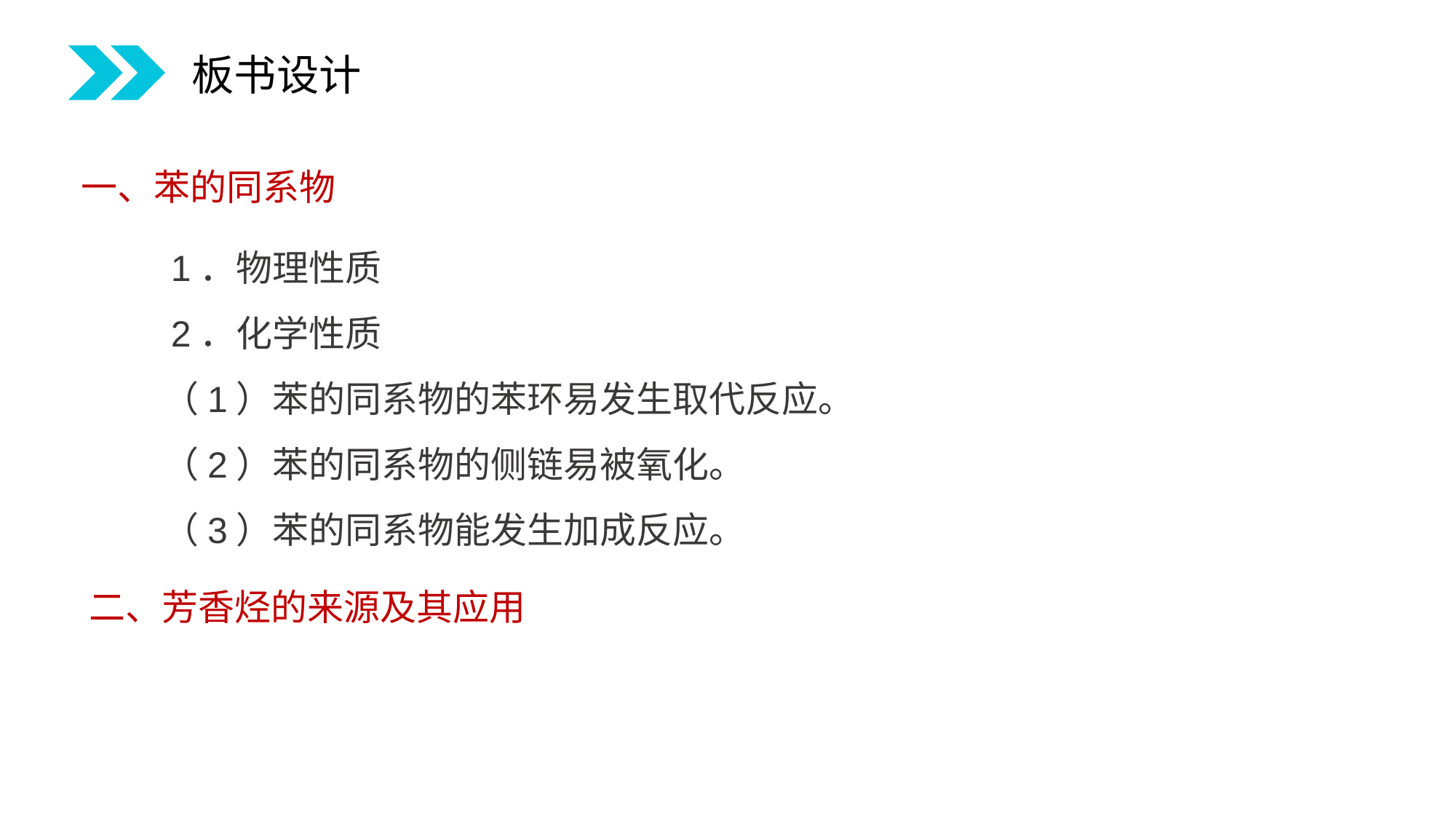

板书设计
一、苯的同系物
　　1．物理性质
　　2．化学性质
　　（1）苯的同系物的苯环易发生取代反应。
　　（2）苯的同系物的侧链易被氧化。
　　（3）苯的同系物能发生加成反应。
二、芳香烃的来源及其应用